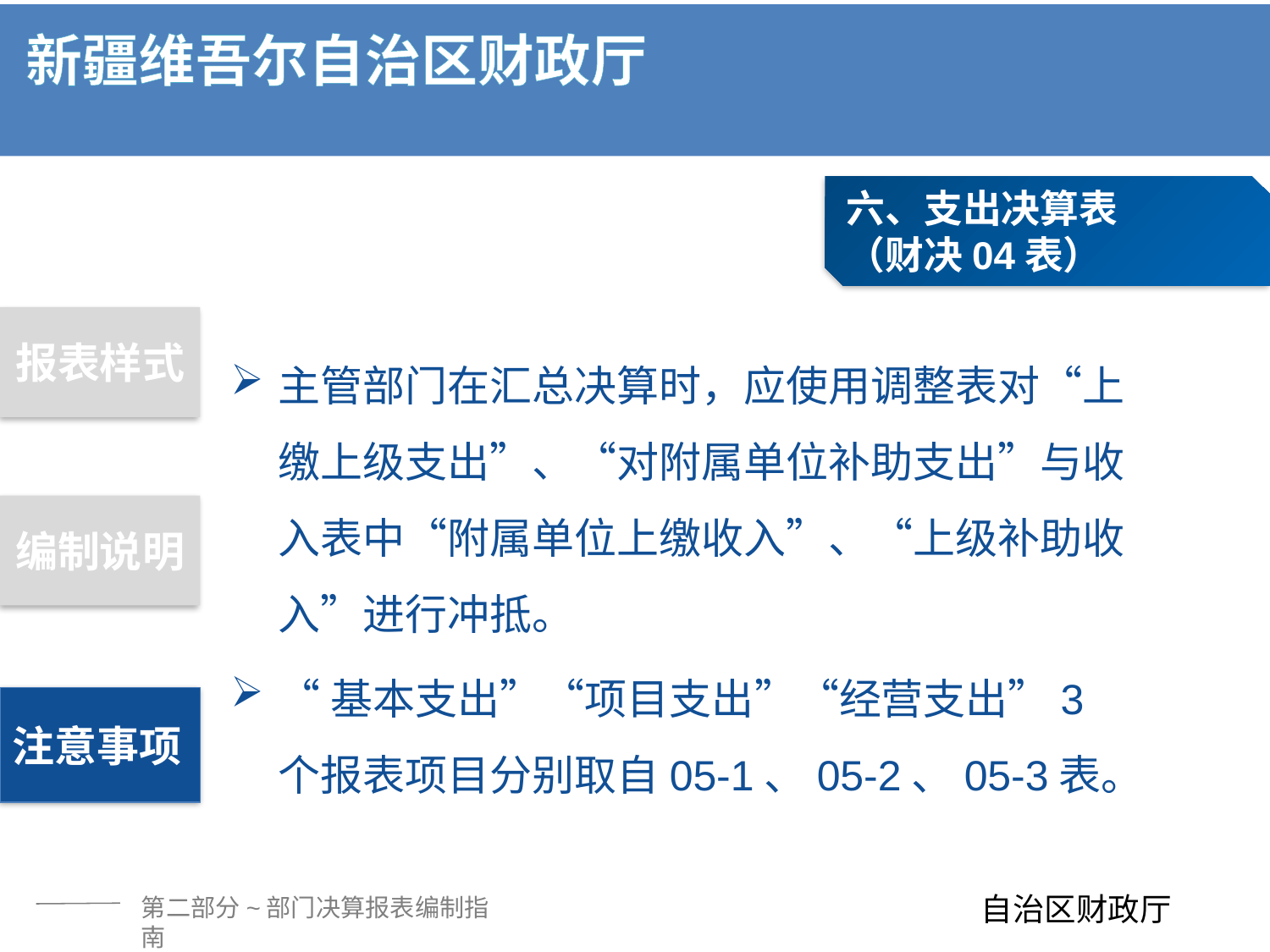

六、支出决算表
（财决04表）
报表样式
主管部门在汇总决算时，应使用调整表对“上缴上级支出”、“对附属单位补助支出”与收入表中“附属单位上缴收入”、“上级补助收入”进行冲抵。
“基本支出”“项目支出”“经营支出”3个报表项目分别取自05-1、05-2、05-3表。
编制说明
注意事项
第二部分~部门决算报表编制指南
45